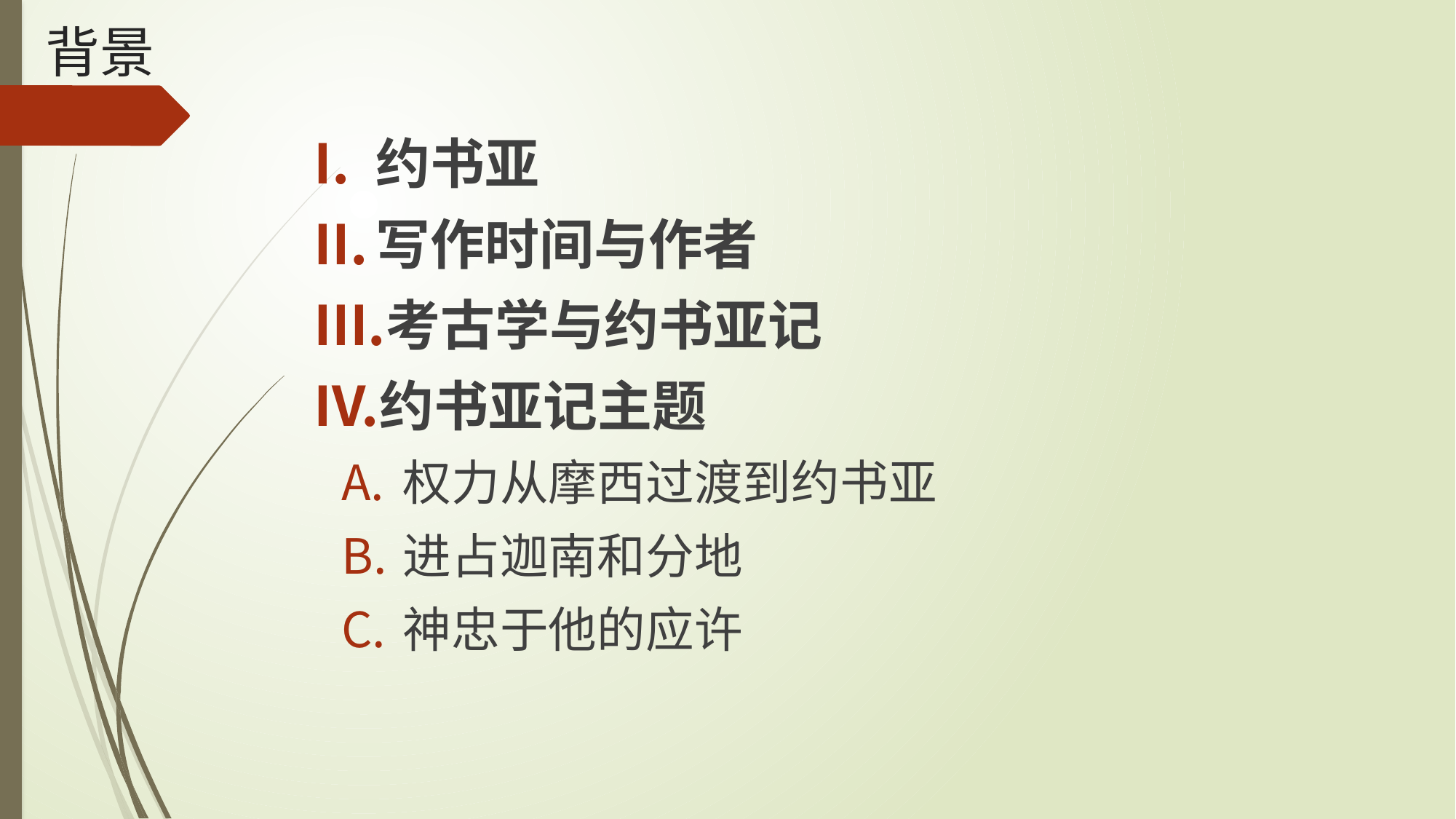

# 背景

约书亚
写作时间与作者
考古学与约书亚记
约书亚记主题
权力从摩西过渡到约书亚
进占迦南和分地
神忠于他的应许